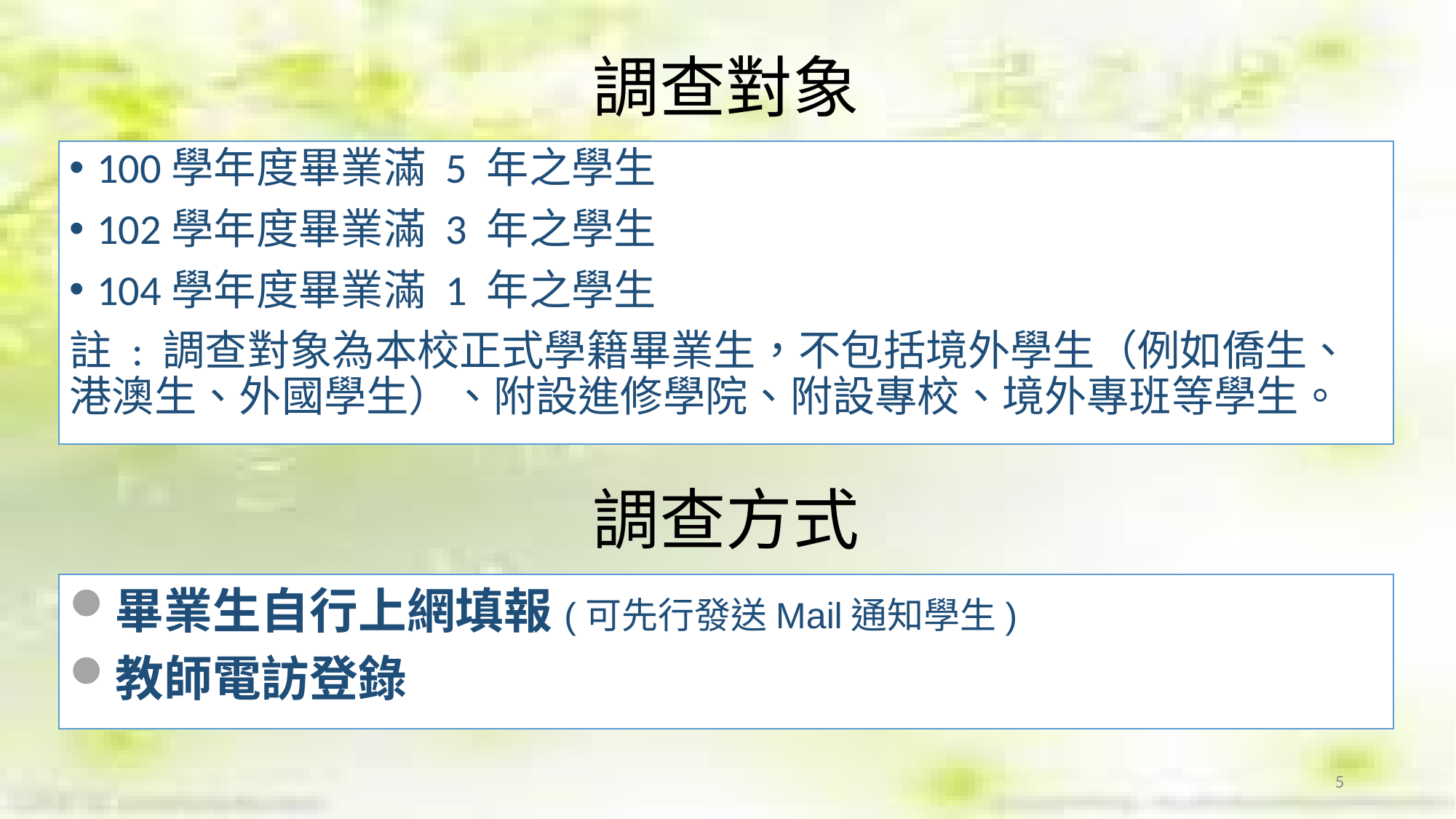

# 調查對象
100學年度畢業滿 5 年之學生
102學年度畢業滿 3 年之學生
104學年度畢業滿 1 年之學生
註 : 調查對象為本校正式學籍畢業生，不包括境外學生（例如僑生、港澳生、外國學生）、附設進修學院、附設專校、境外專班等學生。
調查方式
畢業生自行上網填報(可先行發送Mail通知學生)
教師電訪登錄
5